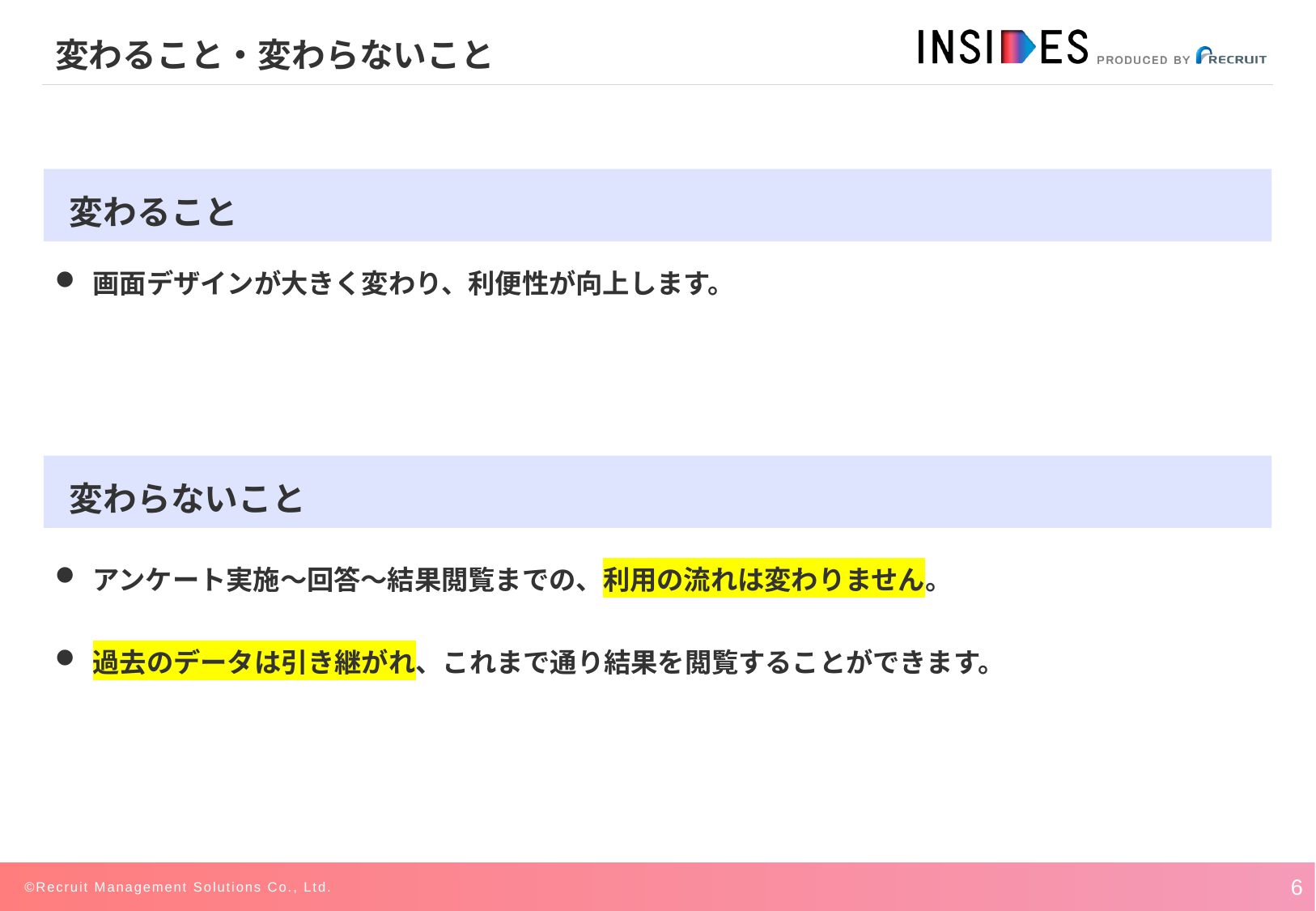

# 変わること・変わらないこと
変わること
画面デザインが大きく変わり、利便性が向上します。
変わらないこと
アンケート実施～回答～結果閲覧までの、利用の流れは変わりません。
過去のデータは引き継がれ、これまで通り結果を閲覧することができます。